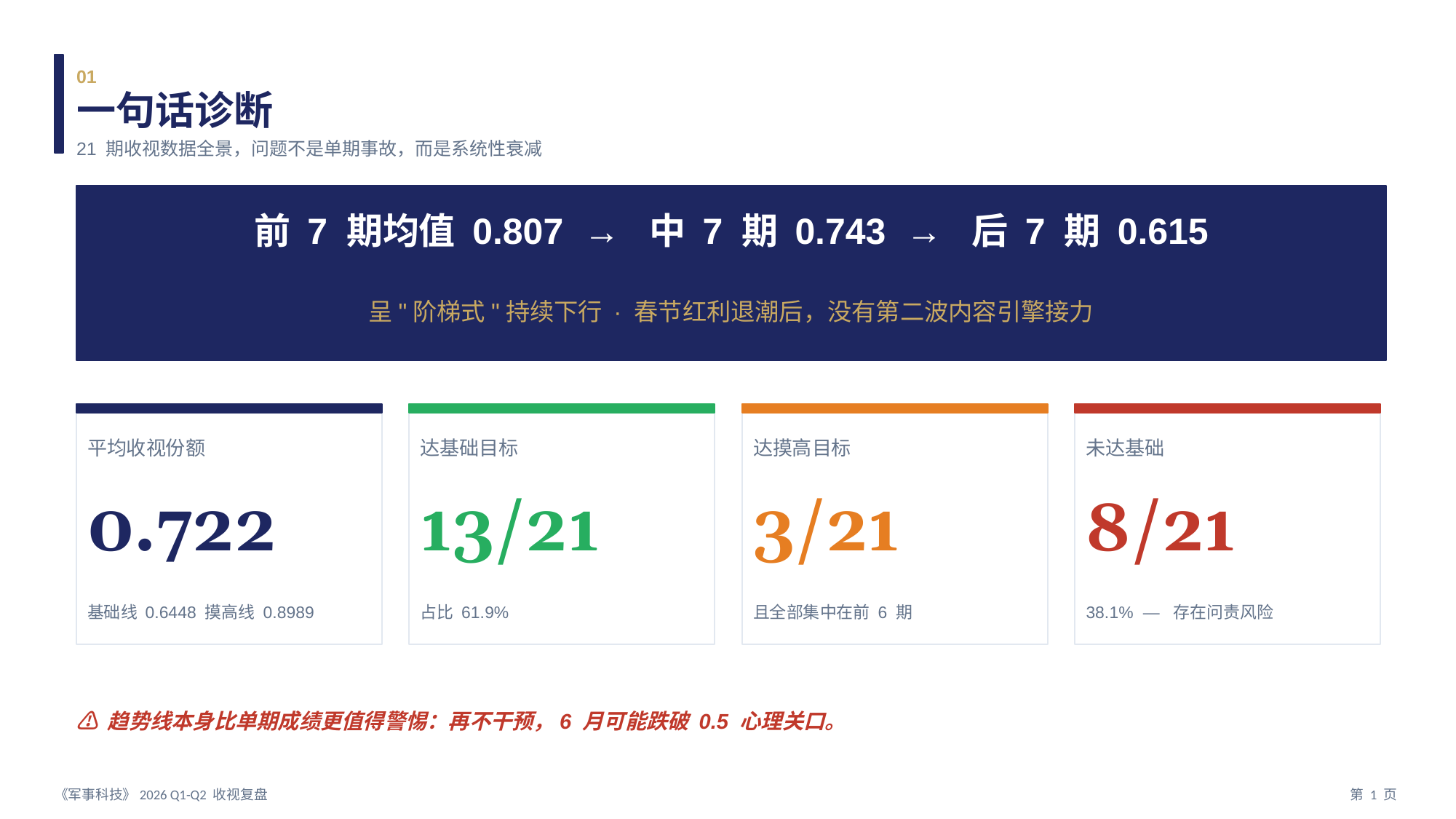

01

一句话诊断
21 期收视数据全景，问题不是单期事故，而是系统性衰减

前 7 期均值 0.807  →  中 7 期 0.743  →  后 7 期 0.615
呈"阶梯式"持续下行 · 春节红利退潮后，没有第二波内容引擎接力

平均收视份额
达基础目标
达摸高目标
未达基础
0.722
13/21
3/21
8/21
基础线 0.6448 摸高线 0.8989
占比 61.9%
且全部集中在前 6 期
38.1%  —  存在问责风险
⚠ 趋势线本身比单期成绩更值得警惕：再不干预，6 月可能跌破 0.5 心理关口。
《军事科技》2026 Q1-Q2 收视复盘
第 1 页